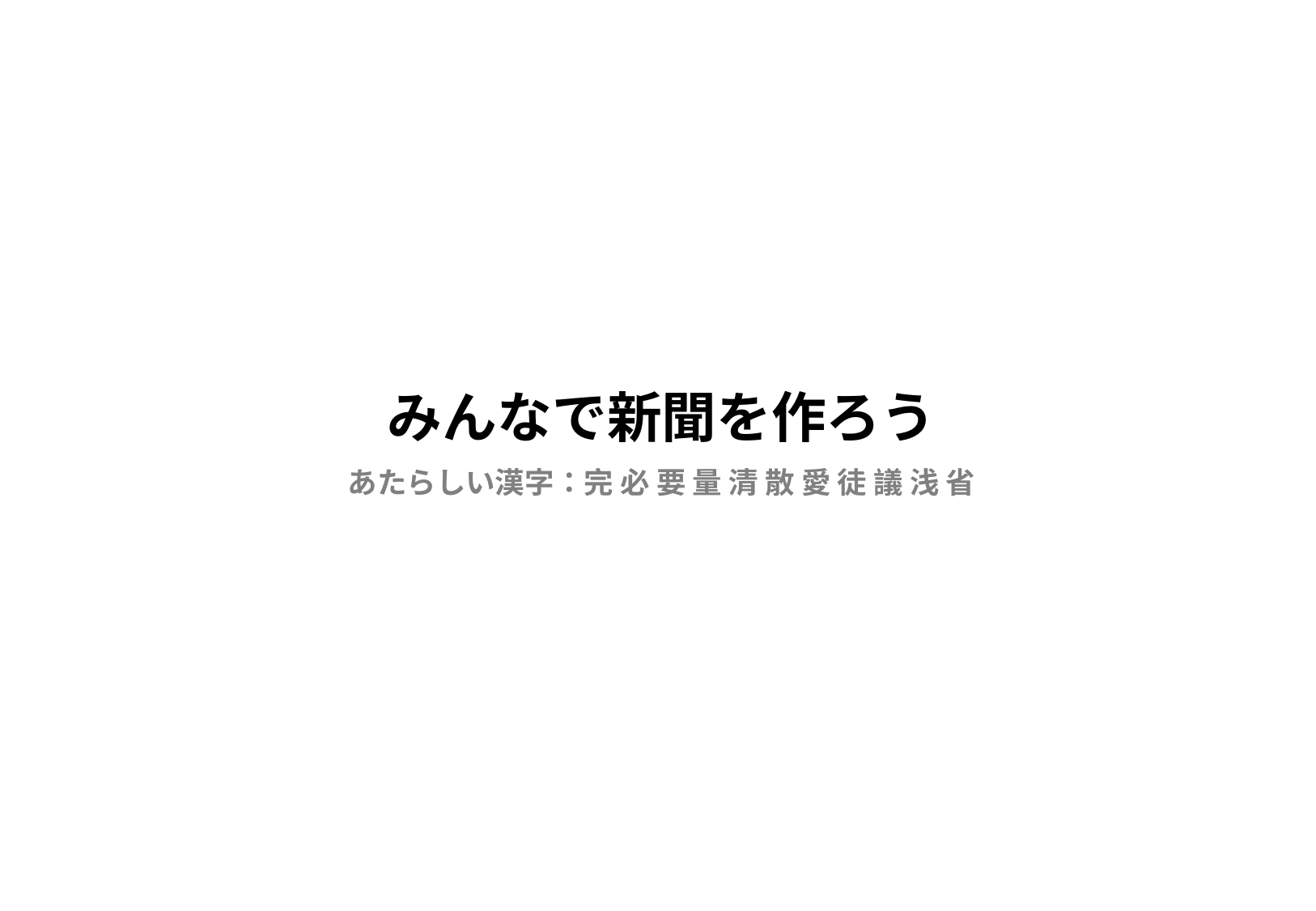

# みんなで新聞を作ろう
あたらしい漢字：完 必 要 量 清 散 愛 徒 議 浅 省